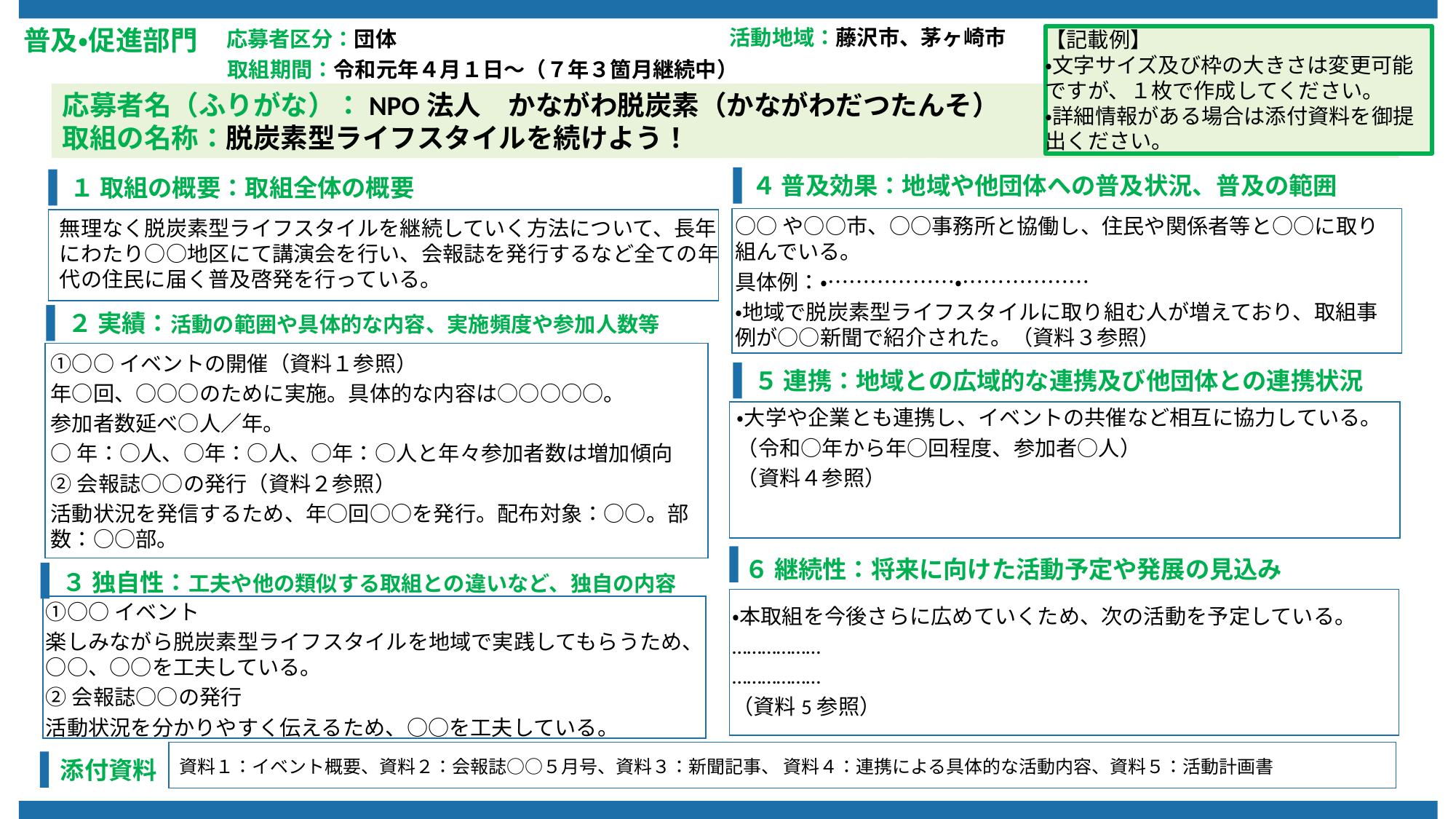

普及・促進部門
活動地域：藤沢市、茅ヶ崎市
応募者区分：団体
【記載例】
・文字サイズ及び枠の大きさは変更可能ですが、１枚で作成してください。
・詳細情報がある場合は添付資料を御提出ください。
取組期間：令和元年４月１日～（７年３箇月継続中）
応募者名（ふりがな）：NPO法人　かながわ脱炭素（かながわだつたんそ）
取組の名称：脱炭素型ライフスタイルを続けよう！
４ 普及効果：地域や他団体への普及状況、普及の範囲

１ 取組の概要：取組全体の概要

○○や○○市、○○事務所と協働し、住民や関係者等と○○に取り組んでいる。
具体例：・………………・………………
・地域で脱炭素型ライフスタイルに取り組む人が増えており、取組事例が○○新聞で紹介された。（資料３参照）

無理なく脱炭素型ライフスタイルを継続していく方法について、長年にわたり○○地区にて講演会を行い、会報誌を発行するなど全ての年代の住民に届く普及啓発を行っている。
２ 実績：活動の範囲や具体的な内容、実施頻度や参加人数等

①○○イベントの開催（資料１参照）
年○回、○○○のために実施。具体的な内容は○○○○○。
参加者数延べ○人／年。
○年：○人、○年：○人、○年：○人と年々参加者数は増加傾向
②会報誌○○の発行（資料２参照）
活動状況を発信するため、年○回○○を発行。配布対象：○○。部数：○○部。

５ 連携：地域との広域的な連携及び他団体との連携状況

・大学や企業とも連携し、イベントの共催など相互に協力している。
（令和○年から年○回程度、参加者○人）
（資料４参照）

６ 継続性：将来に向けた活動予定や発展の見込み
３ 独自性：工夫や他の類似する取組との違いなど、独自の内容

①○○イベント
楽しみながら脱炭素型ライフスタイルを地域で実践してもらうため、○○、○○を工夫している。
②会報誌○○の発行
活動状況を分かりやすく伝えるため、○○を工夫している。

・本取組を今後さらに広めていくため、次の活動を予定している。
………………
………………
（資料5参照）

添付資料

資料１：イベント概要、資料２：会報誌○○５月号、資料３：新聞記事、 資料４：連携による具体的な活動内容、資料５：活動計画書